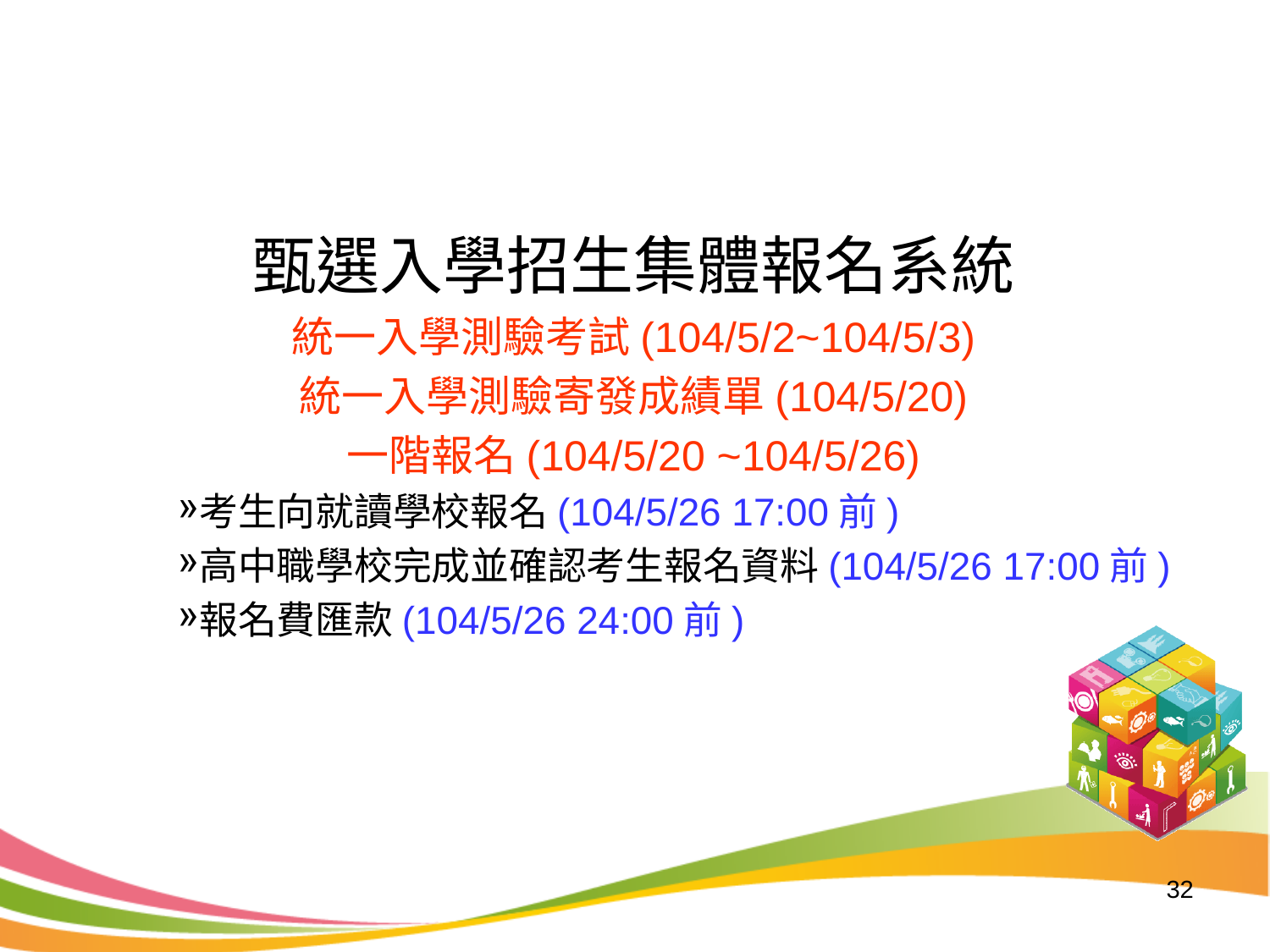

甄選入學招生集體報名系統
統一入學測驗考試(104/5/2~104/5/3)
統一入學測驗寄發成績單(104/5/20)
一階報名(104/5/20 ~104/5/26)
考生向就讀學校報名(104/5/26 17:00前)
高中職學校完成並確認考生報名資料(104/5/26 17:00前)
報名費匯款(104/5/26 24:00前)
32